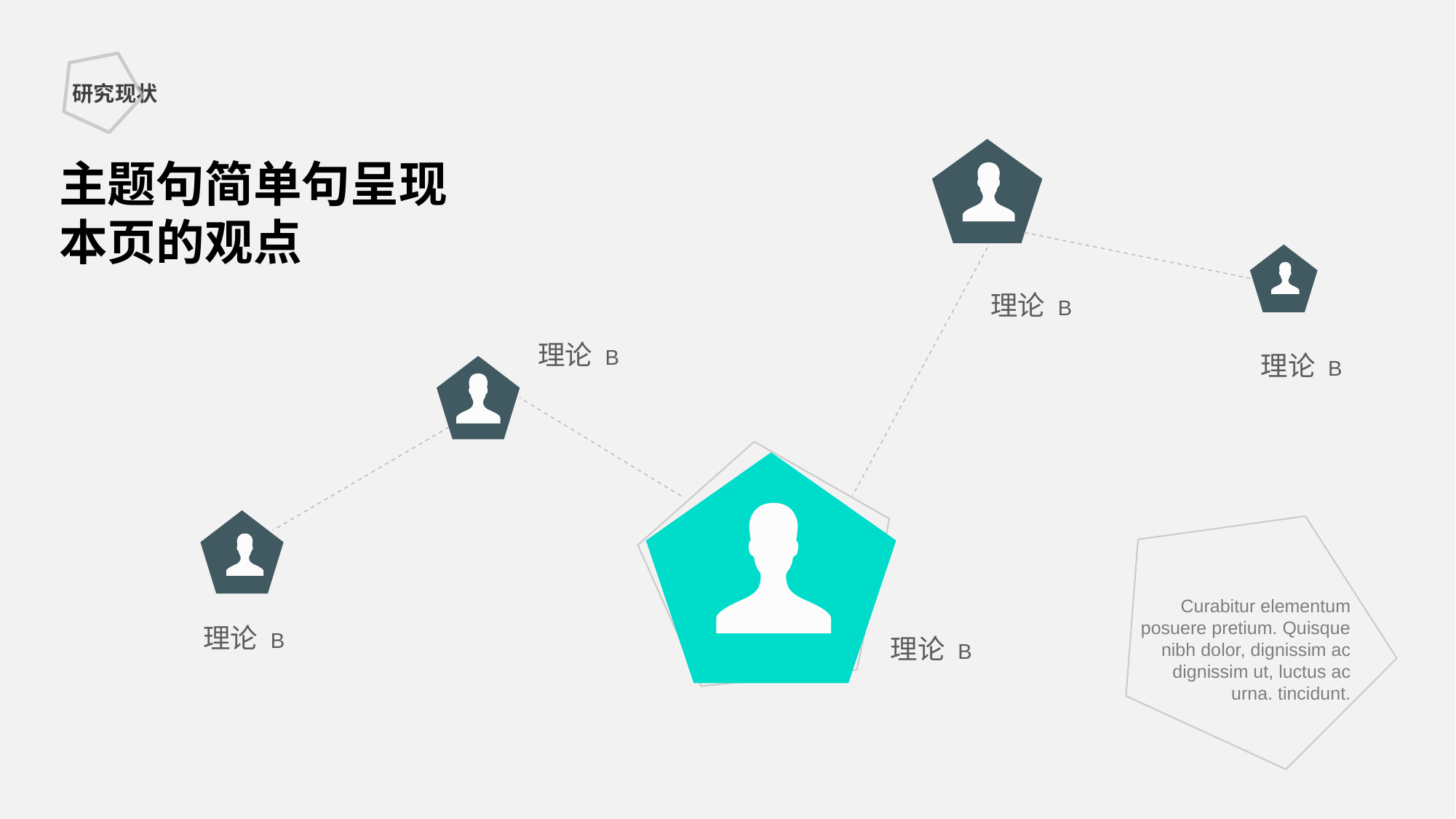

研究现状

主题句简单句呈现本页的观点

理论 B
理论 B
理论 B

Curabitur elementum posuere pretium. Quisque nibh dolor, dignissim ac dignissim ut, luctus ac urna. tincidunt.
理论 B
理论 B